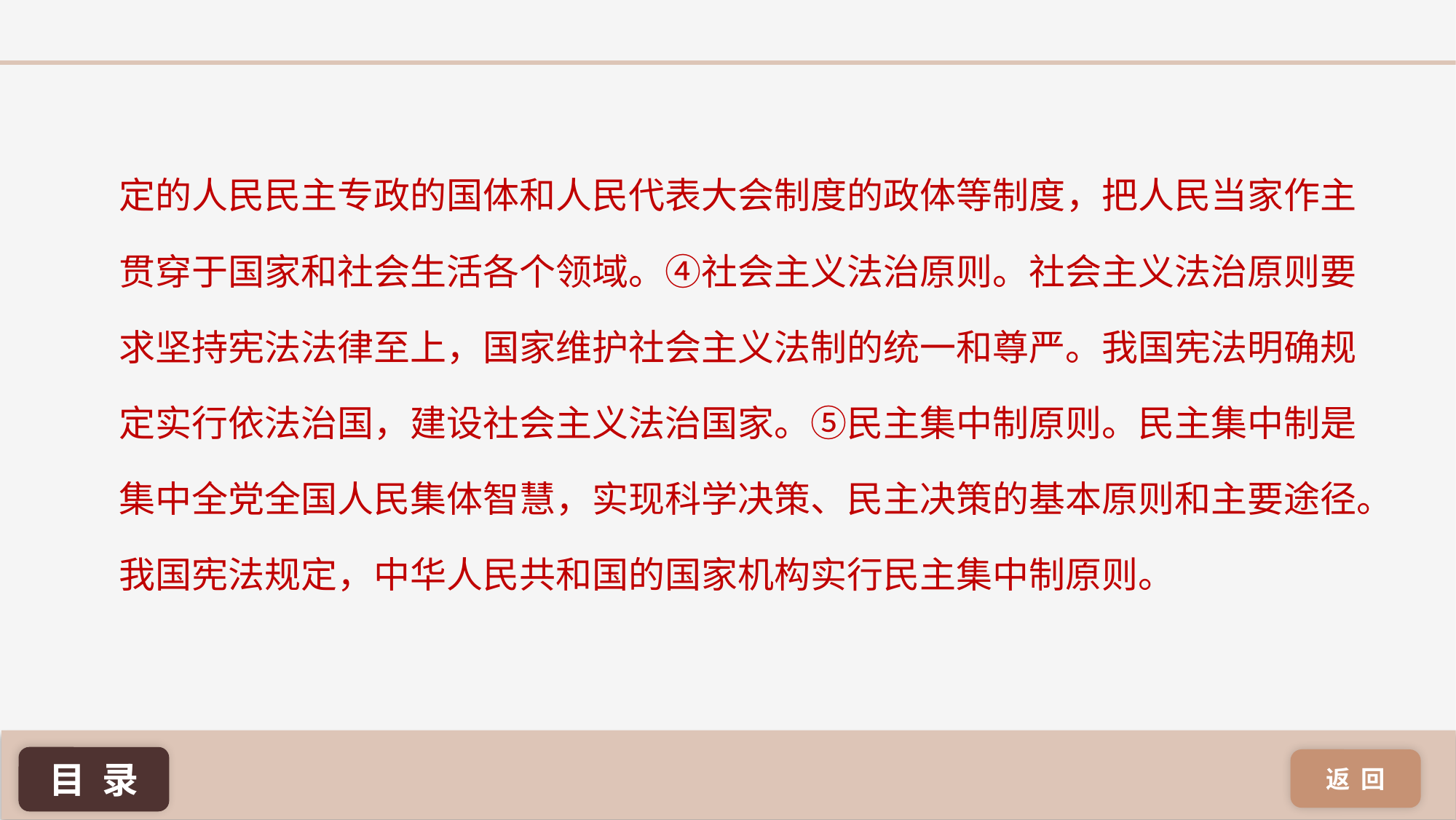

定的人民民主专政的国体和人民代表大会制度的政体等制度，把人民当家作主贯穿于国家和社会生活各个领域。④社会主义法治原则。社会主义法治原则要求坚持宪法法律至上，国家维护社会主义法制的统一和尊严。我国宪法明确规定实行依法治国，建设社会主义法治国家。⑤民主集中制原则。民主集中制是集中全党全国人民集体智慧，实现科学决策、民主决策的基本原则和主要途径。我国宪法规定，中华人民共和国的国家机构实行民主集中制原则。
返  回